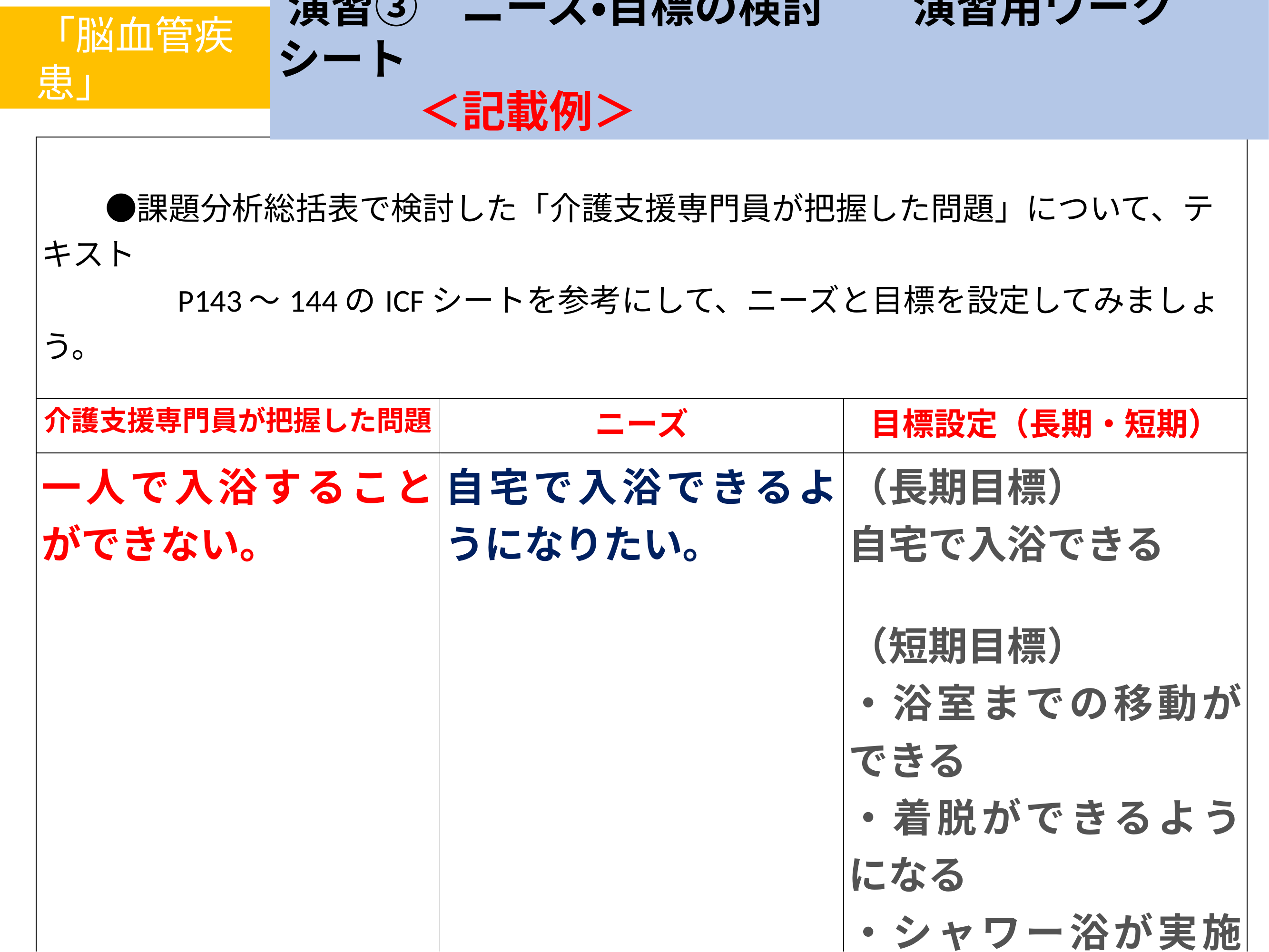

「脳血管疾患」
演習③　ニーズ・目標の検討　　演習用ワークシート
　　　＜記載例＞
| ●課題分析総括表で検討した「介護支援専門員が把握した問題」について、テキスト　 　　　　P143～144のICFシートを参考にして、ニーズと目標を設定してみましょう。 |  |  |
| --- | --- | --- |
| 介護支援専門員が把握した問題 | ニーズ | 目標設定（長期・短期） |
| 一人で入浴することができない。 | 自宅で入浴できるようになりたい。 | （長期目標） 自宅で入浴できる （短期目標） ・浴室までの移動ができる ・着脱ができるようになる ・シャワー浴が実施できる |